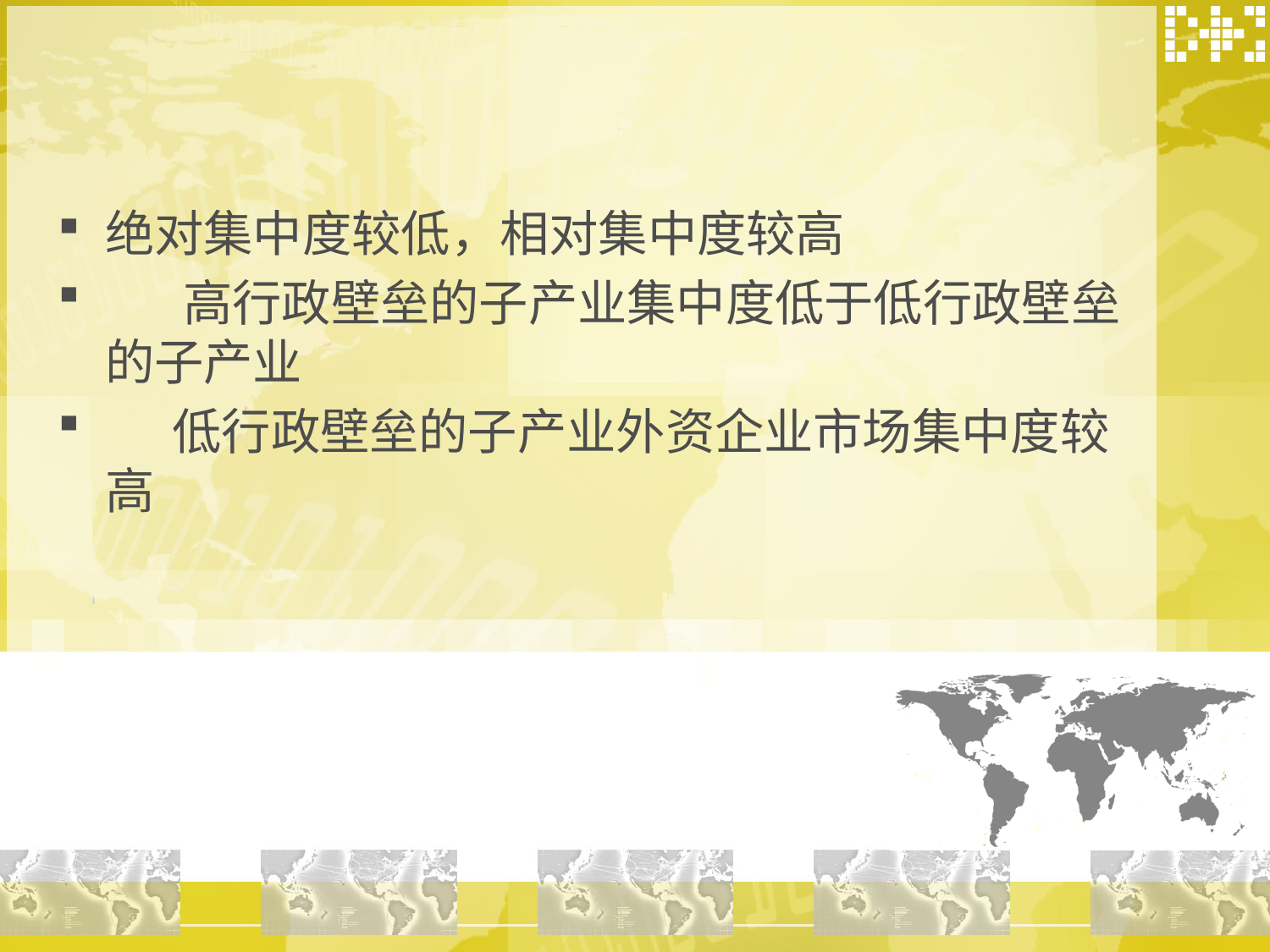

绝对集中度较低，相对集中度较高
      高行政壁垒的子产业集中度低于低行政壁垒的子产业
     低行政壁垒的子产业外资企业市场集中度较高